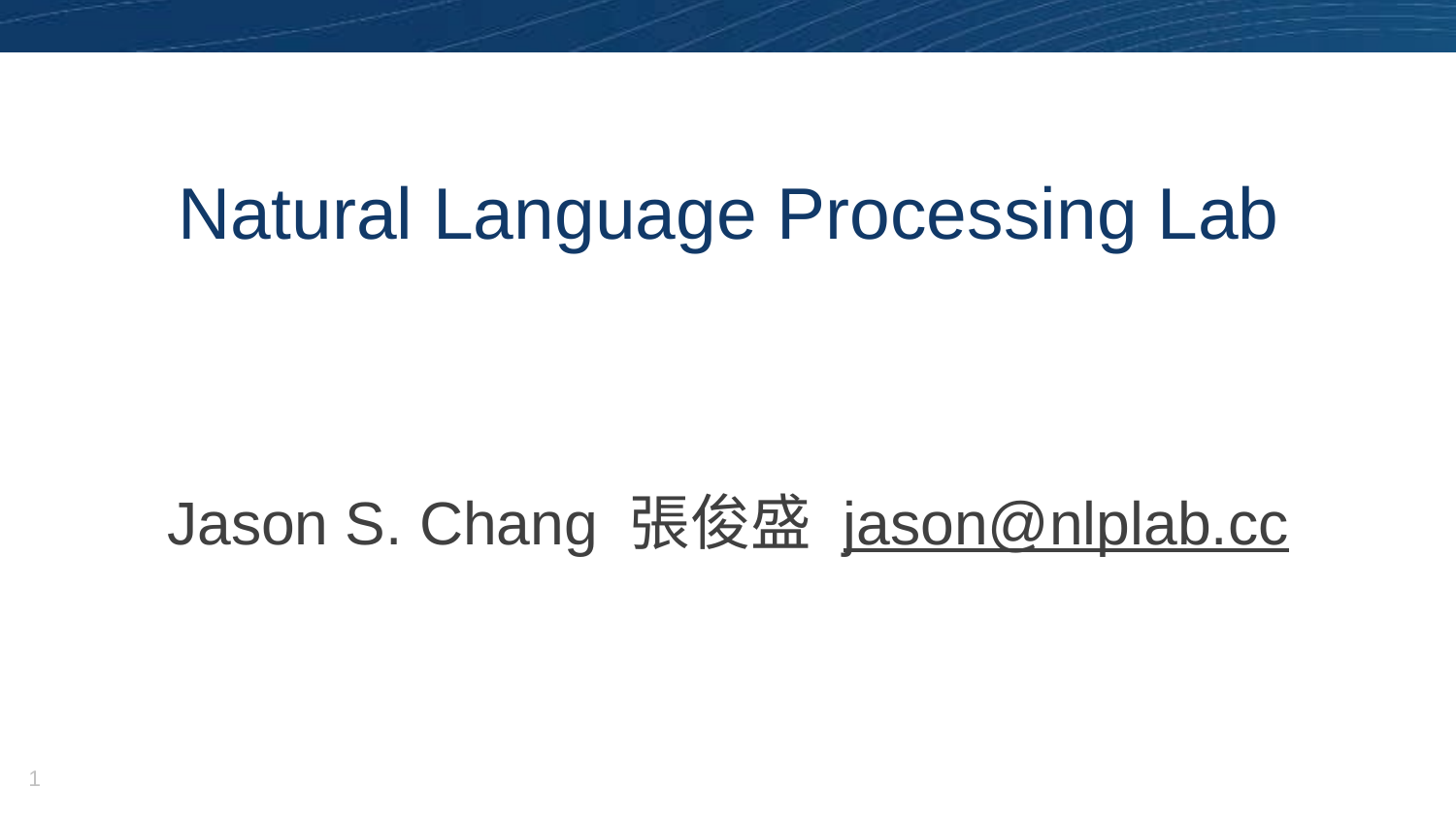

# Natural Language Processing Lab
Jason S. Chang 張俊盛 jason@nlplab.cc

1